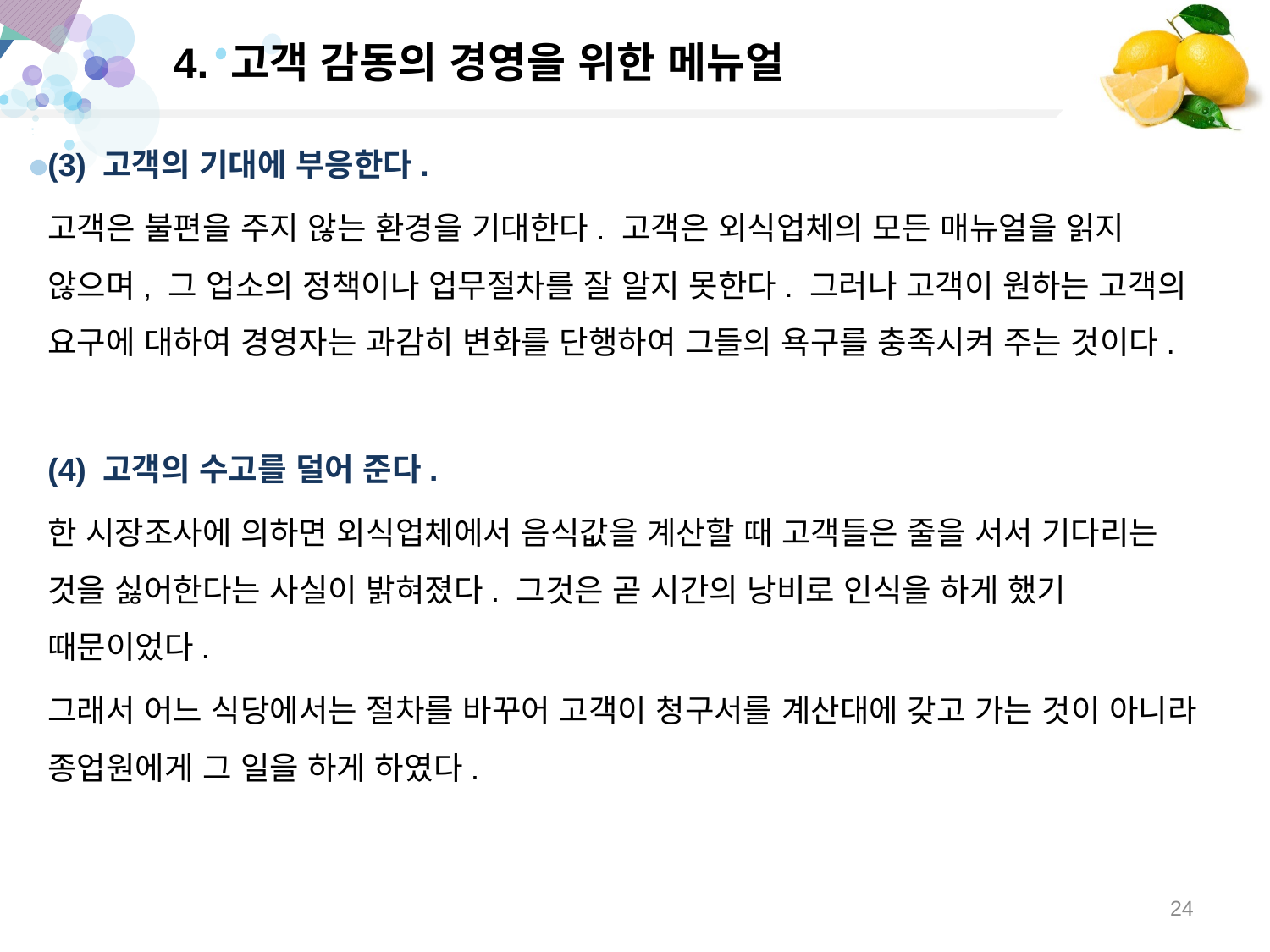

# 4. 고객 감동의 경영을 위한 메뉴얼
(3) 고객의 기대에 부응한다.
고객은 불편을 주지 않는 환경을 기대한다. 고객은 외식업체의 모든 매뉴얼을 읽지 않으며, 그 업소의 정책이나 업무절차를 잘 알지 못한다. 그러나 고객이 원하는 고객의 요구에 대하여 경영자는 과감히 변화를 단행하여 그들의 욕구를 충족시켜 주는 것이다.

(4) 고객의 수고를 덜어 준다.
한 시장조사에 의하면 외식업체에서 음식값을 계산할 때 고객들은 줄을 서서 기다리는 것을 싫어한다는 사실이 밝혀졌다. 그것은 곧 시간의 낭비로 인식을 하게 했기 때문이었다.
그래서 어느 식당에서는 절차를 바꾸어 고객이 청구서를 계산대에 갖고 가는 것이 아니라 종업원에게 그 일을 하게 하였다.

24